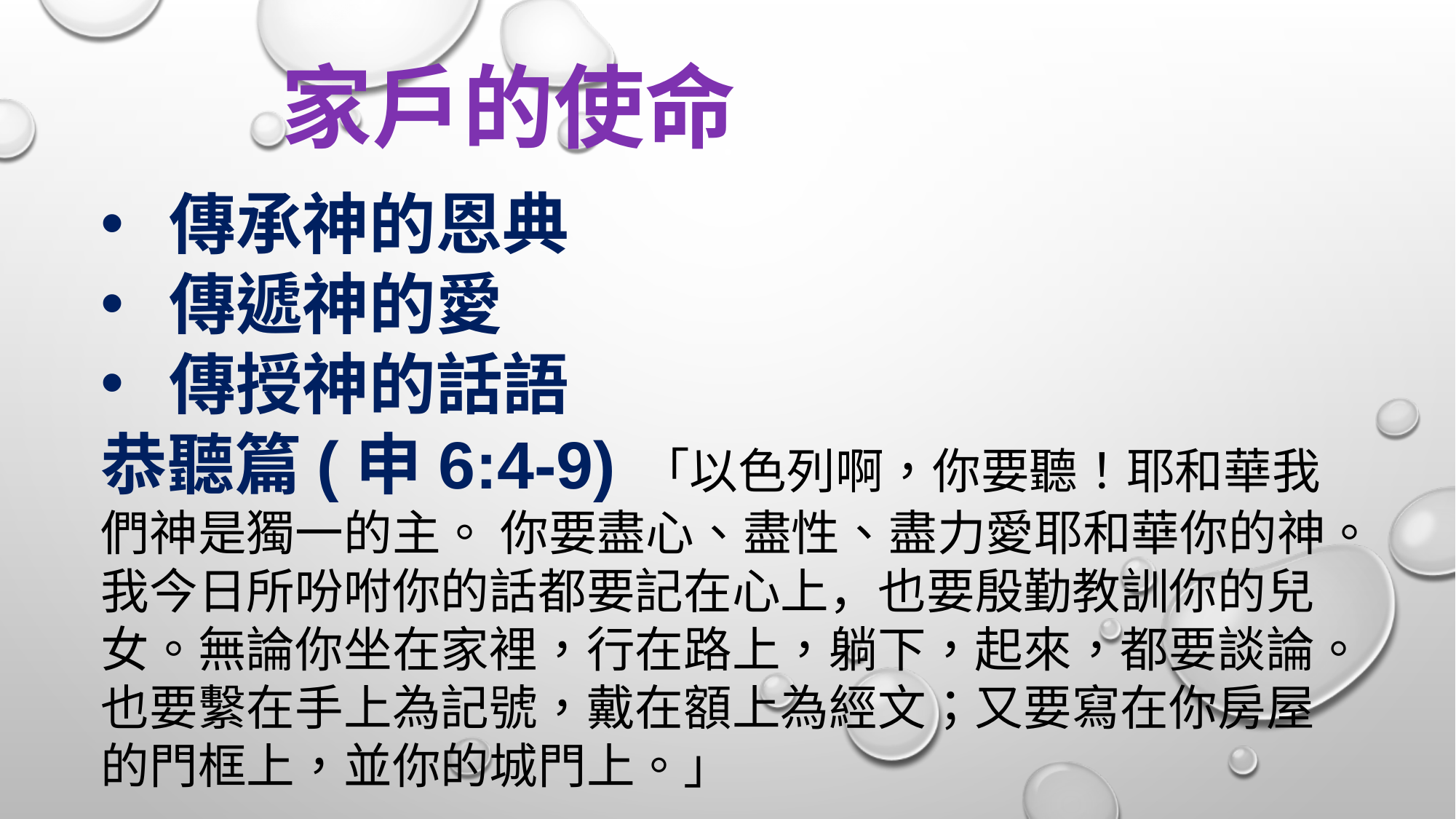

家戶的使命
傳承神的恩典
傳遞神的愛
傳授神的話語
恭聽篇(申6:4-9) 「以色列啊，你要聽！耶和華我們神是獨一的主。 你要盡心、盡性、盡力愛耶和華你的神。我今日所吩咐你的話都要記在心上，也要殷勤教訓你的兒女。無論你坐在家裡，行在路上，躺下，起來，都要談論。也要繫在手上為記號，戴在額上為經文；又要寫在你房屋的門框上，並你的城門上。」